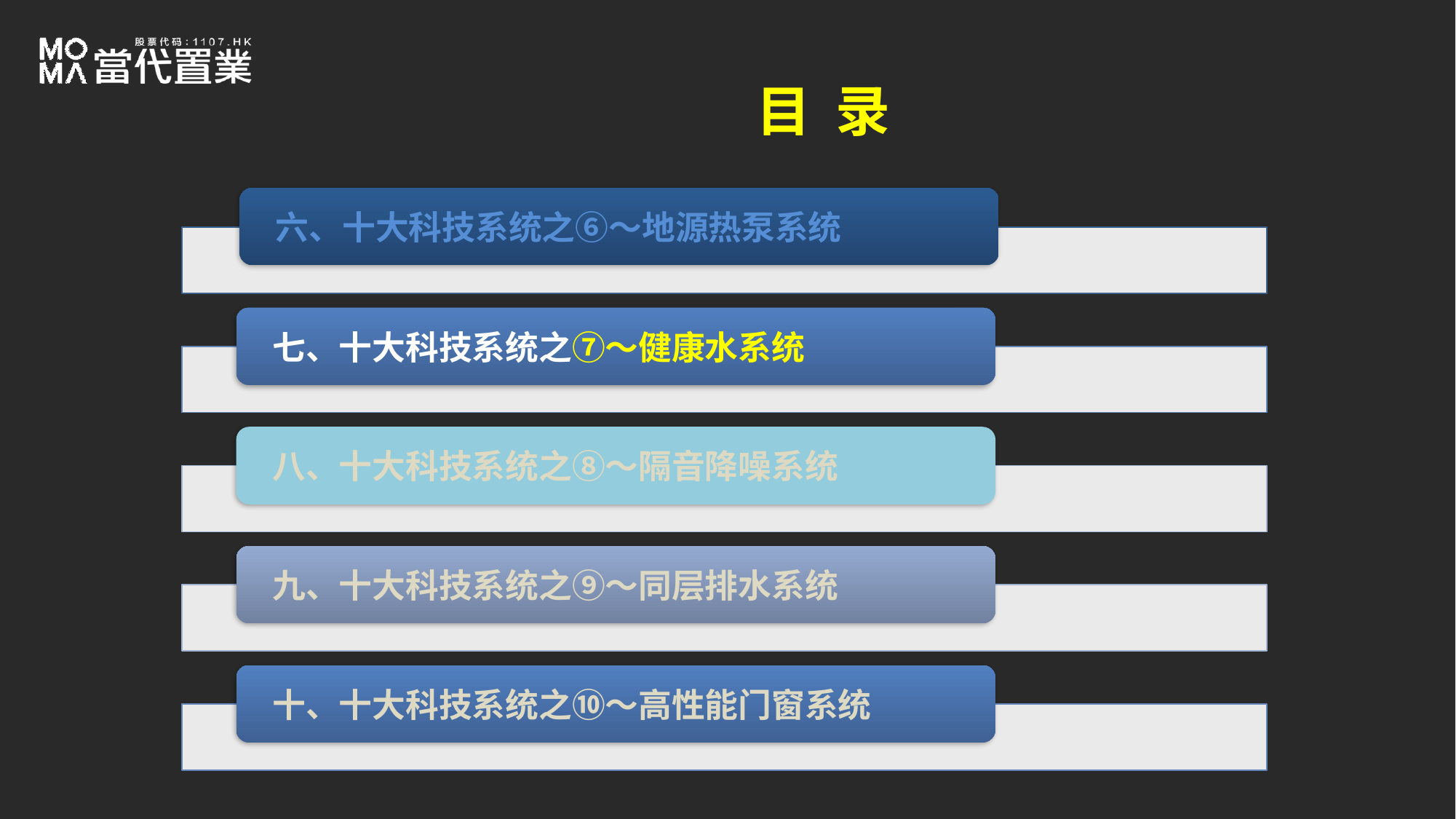

目  录
六、十大科技系统之⑥～地源热泵系统
七、十大科技系统之⑦～健康水系统
八、十大科技系统之⑧～隔音降噪系统
九、十大科技系统之⑨～同层排水系统
十、十大科技系统之⑩～高性能门窗系统